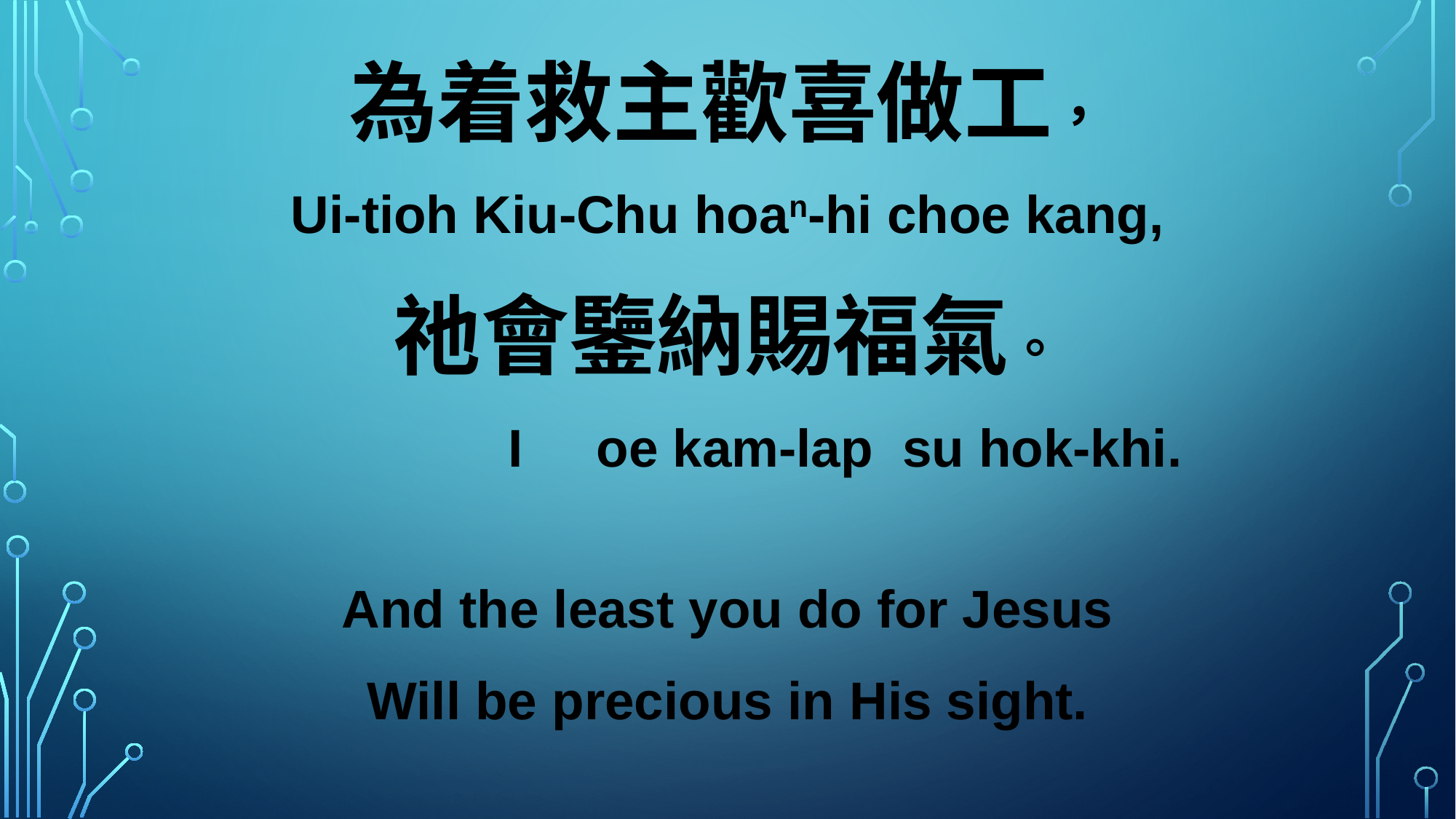

為着救主歡喜做工，
Ui-tioh Kiu-Chu hoan-hi choe kang,
祂會鑒納賜福氣。
                         I     oe kam-lap  su hok-khi.

And the least you do for Jesus
Will be precious in His sight.